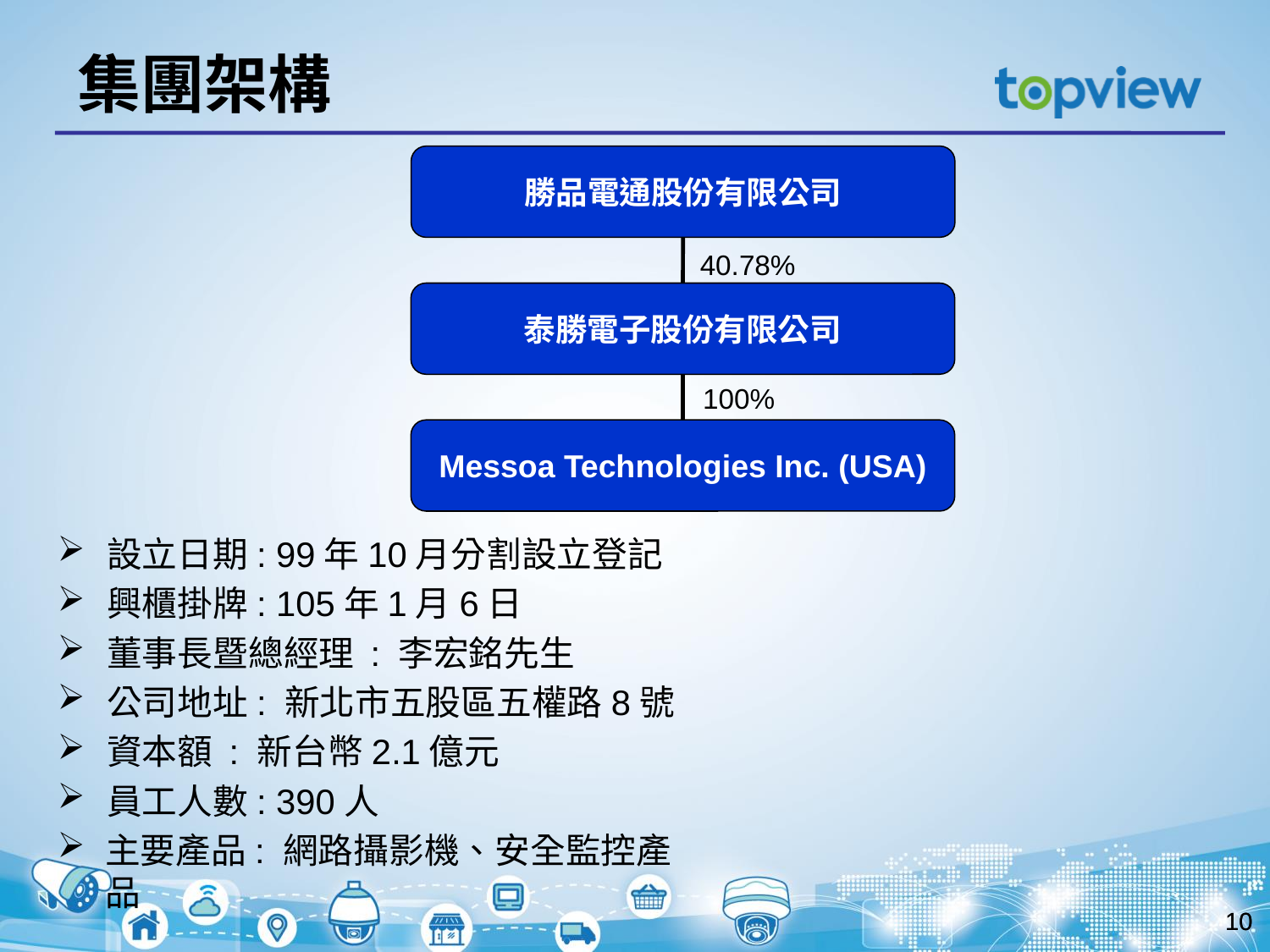

集團架構

勝品電通股份有限公司
40.78%
泰勝電子股份有限公司
100%
Messoa Technologies Inc. (USA)
設立日期: 99年10月分割設立登記
興櫃掛牌: 105年1月6日
董事長暨總經理 : 李宏銘先生
公司地址: 新北市五股區五權路8號
資本額 : 新台幣2.1億元
員工人數: 390人
主要產品: 網路攝影機、安全監控產品